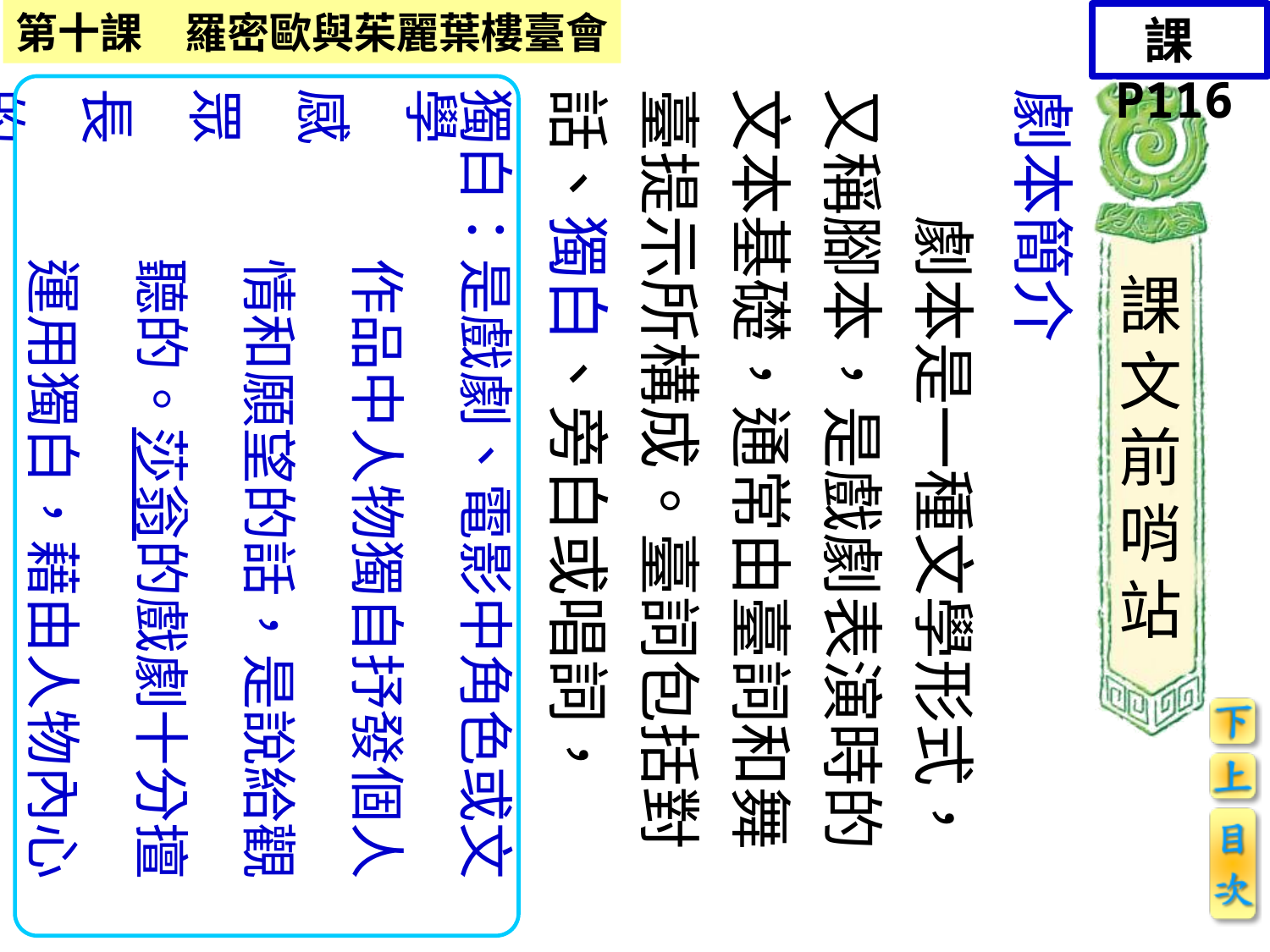

課P116
獨白：是戲劇、電影中角色或文學
　　　作品中人物獨自抒發個人感
　　　情和願望的話，是說給觀眾
　　　聽的。莎翁的戲劇十分擅長
　　　運用獨白，藉由人物內心的
　　　表白，可以更充分地展示人
　　　物的思想、性格，使讀者更
　　　深刻地理解人物的思想感情
　　　和精神面貌。

	劇本是一種文學形式，又稱腳本，是戲劇表演時的文本基礎，通常由臺詞和舞臺提示所構成。臺詞包括對話、獨白、旁白或唱詞，
劇本簡介
課文前哨站